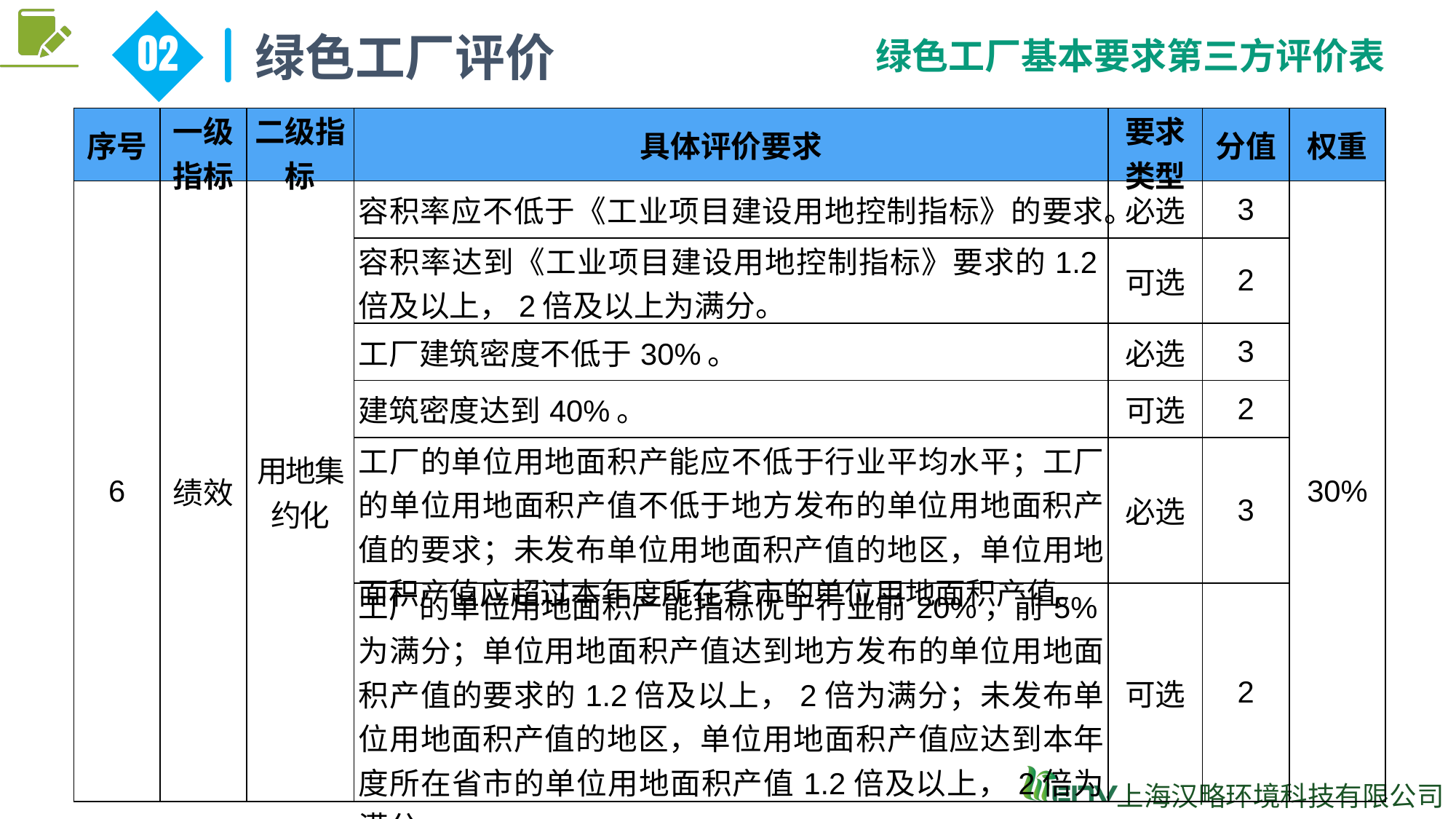

绿色工厂评价

02
绿色工厂基本要求第三方评价表
| 序号 | 一级 指标 | 二级指标 | 具体评价要求 | 要求类型 | 分值 | 权重 |
| --- | --- | --- | --- | --- | --- | --- |
| 6 | 绩效 | 用地集约化 | 容积率应不低于《工业项目建设用地控制指标》的要求。 | 必选 | 3 | 30% |
|  |  |  | 容积率达到《工业项目建设用地控制指标》要求的1.2倍及以上，2倍及以上为满分。 | 可选 | 2 |  |
|  |  |  | 工厂建筑密度不低于30%。 | 必选 | 3 |  |
|  |  |  | 建筑密度达到40%。 | 可选 | 2 |  |
|  |  |  | 工厂的单位用地面积产能应不低于行业平均水平；工厂的单位用地面积产值不低于地方发布的单位用地面积产值的要求；未发布单位用地面积产值的地区，单位用地面积产值应超过本年度所在省市的单位用地面积产值。 | 必选 | 3 |  |
|  |  |  | 工厂的单位用地面积产能指标优于行业前20%，前5%为满分；单位用地面积产值达到地方发布的单位用地面积产值的要求的1.2倍及以上，2倍为满分；未发布单位用地面积产值的地区，单位用地面积产值应达到本年度所在省市的单位用地面积产值1.2倍及以上，2倍为满分。 | 可选 | 2 |  |